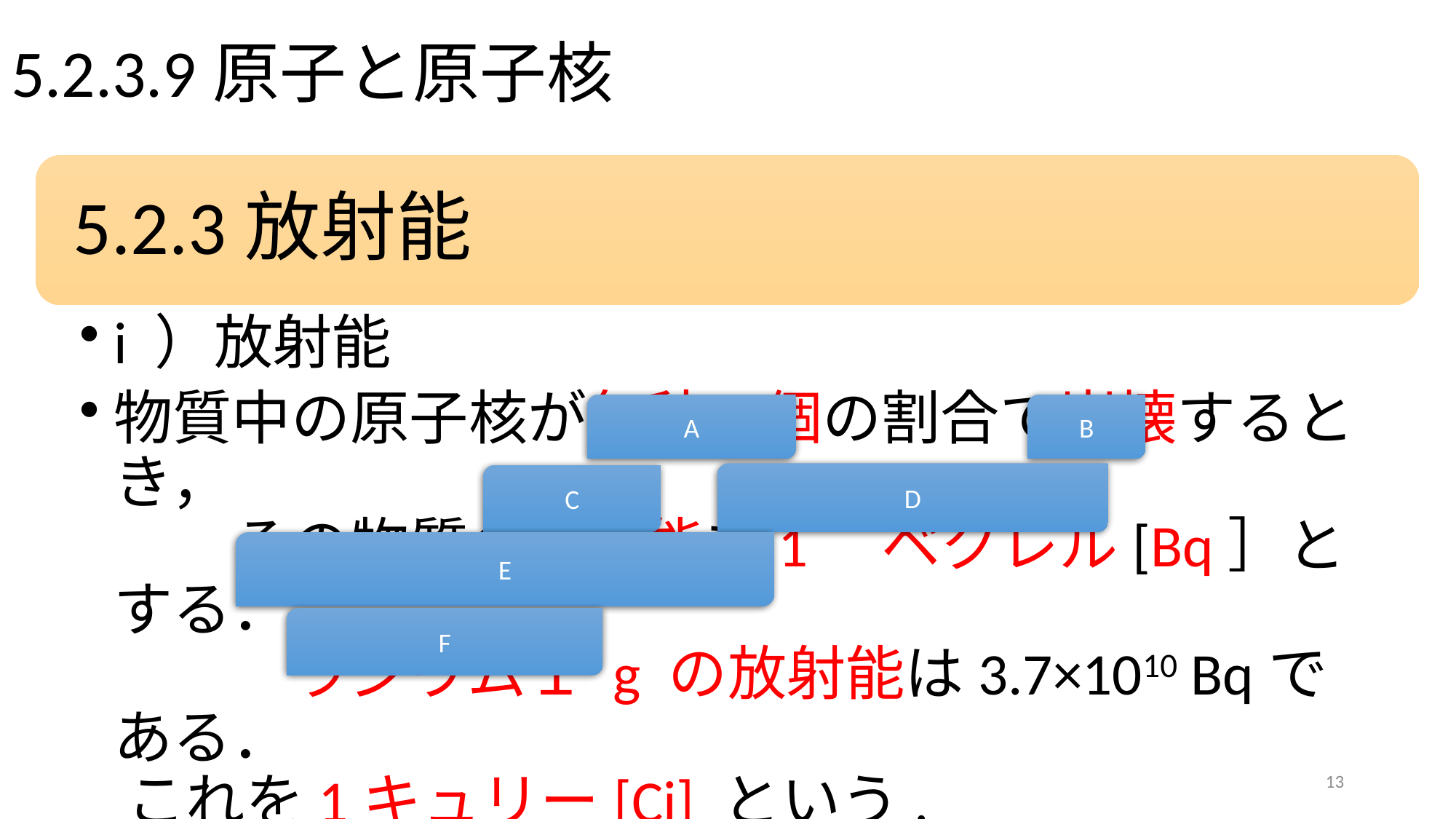

# 5.2.3.9原子と原子核
5.2.3放射能
i ）放射能
物質中の原子核が毎秒1個の割合で崩壊するとき，
　　その物質の放射能を1　ベクレル[Bq］とする．
　　　ラジウム１ g の放射能は3.7×1010 Bqである．
 これを1キュリー[Ci] という.
  1 Ci= 3.7×1010 Bqである．
A
B
D
C
E
F
13